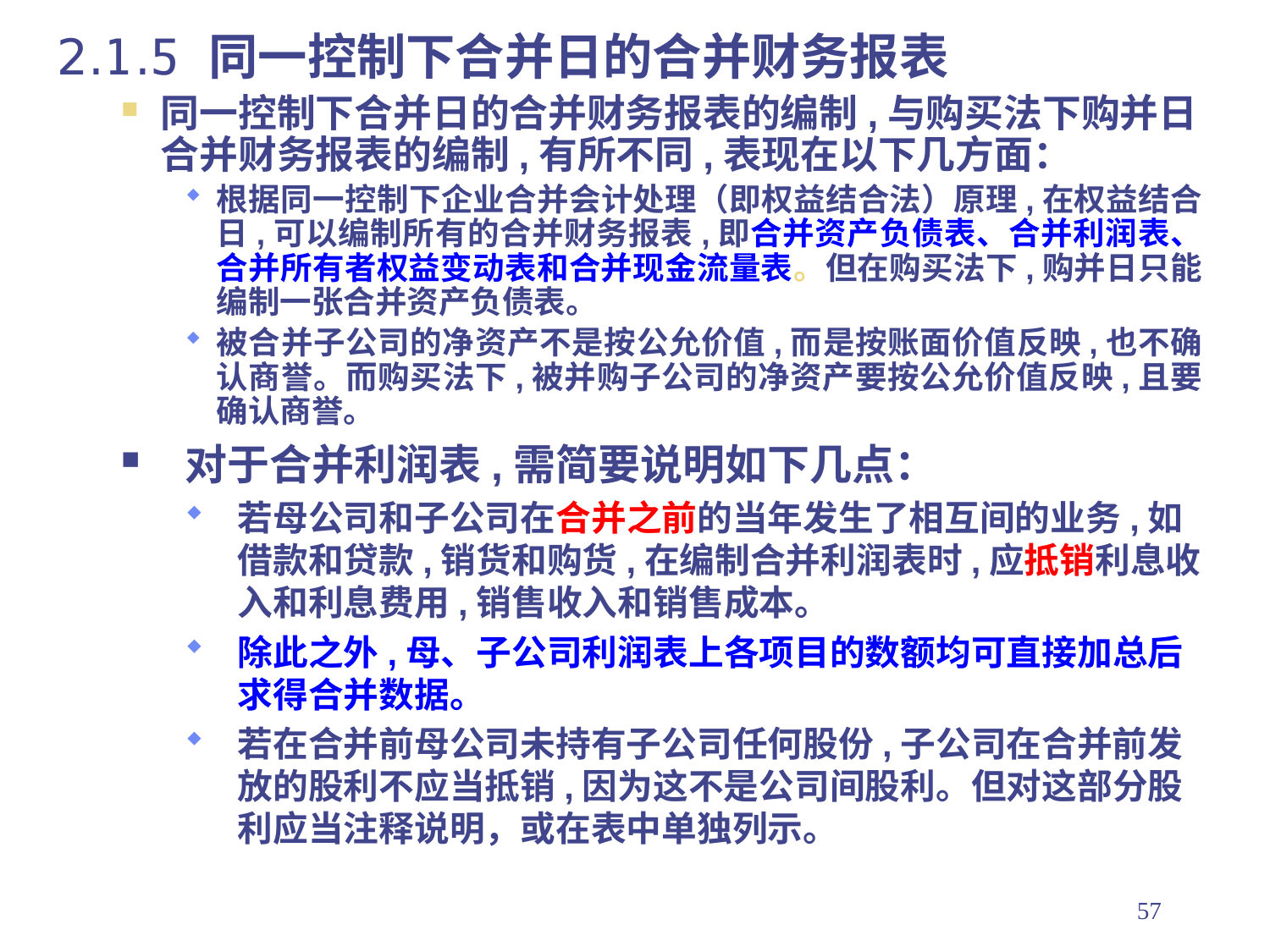

2.1.5 同一控制下合并日的合并财务报表
同一控制下合并日的合并财务报表的编制,与购买法下购并日合并财务报表的编制,有所不同,表现在以下几方面：
根据同一控制下企业合并会计处理（即权益结合法）原理,在权益结合日,可以编制所有的合并财务报表,即合并资产负债表、合并利润表、合并所有者权益变动表和合并现金流量表。但在购买法下,购并日只能编制一张合并资产负债表。
被合并子公司的净资产不是按公允价值,而是按账面价值反映,也不确认商誉。而购买法下,被并购子公司的净资产要按公允价值反映,且要确认商誉。
对于合并利润表,需简要说明如下几点：
若母公司和子公司在合并之前的当年发生了相互间的业务,如借款和贷款,销货和购货,在编制合并利润表时,应抵销利息收入和利息费用,销售收入和销售成本。
除此之外,母、子公司利润表上各项目的数额均可直接加总后求得合并数据。
若在合并前母公司未持有子公司任何股份,子公司在合并前发放的股利不应当抵销,因为这不是公司间股利。但对这部分股利应当注释说明，或在表中单独列示。
57